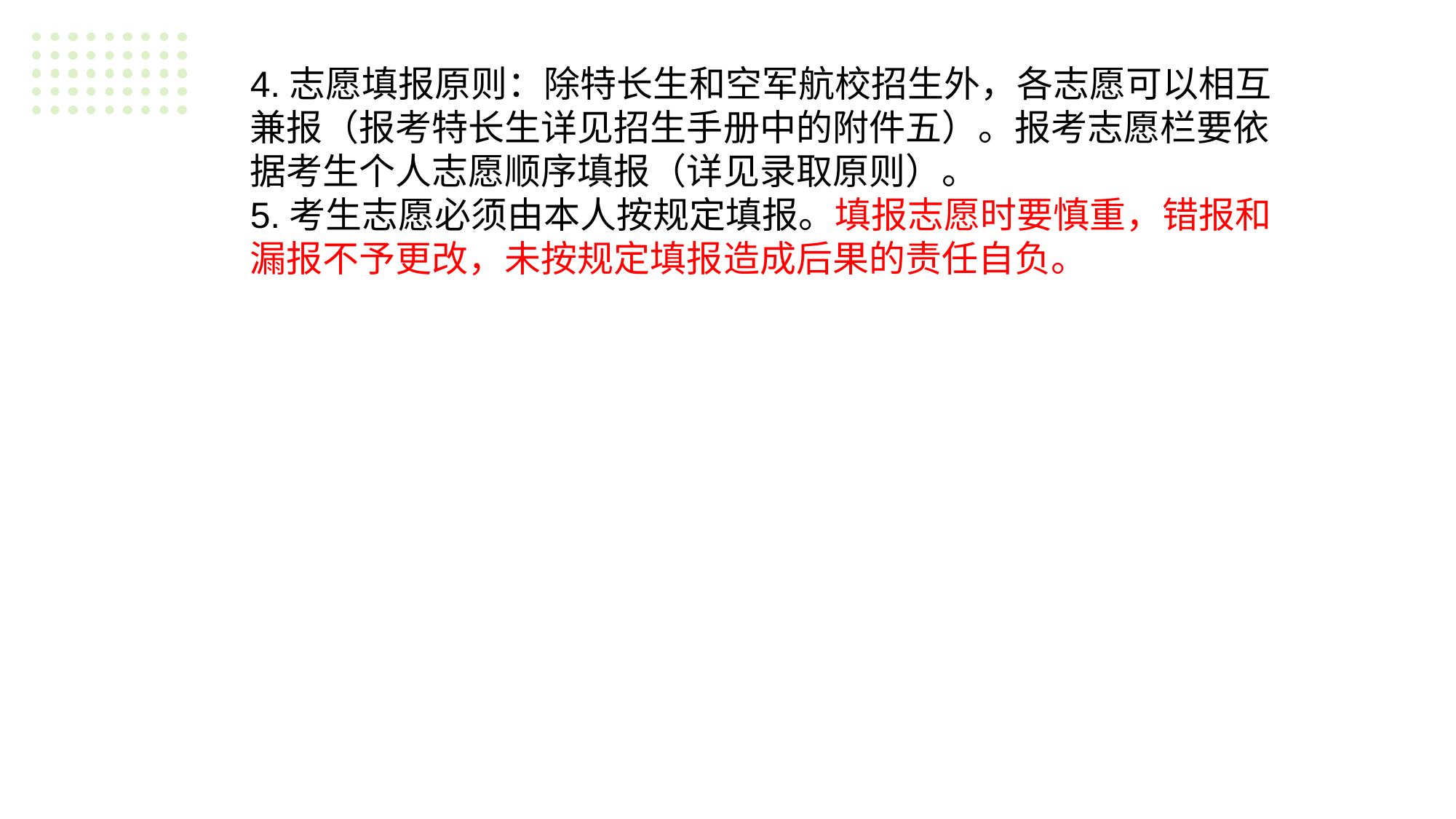

4.志愿填报原则：除特长生和空军航校招生外，各志愿可以相互兼报（报考特长生详见招生手册中的附件五）。报考志愿栏要依据考生个人志愿顺序填报（详见录取原则）。
5.考生志愿必须由本人按规定填报。填报志愿时要慎重，错报和漏报不予更改，未按规定填报造成后果的责任自负。